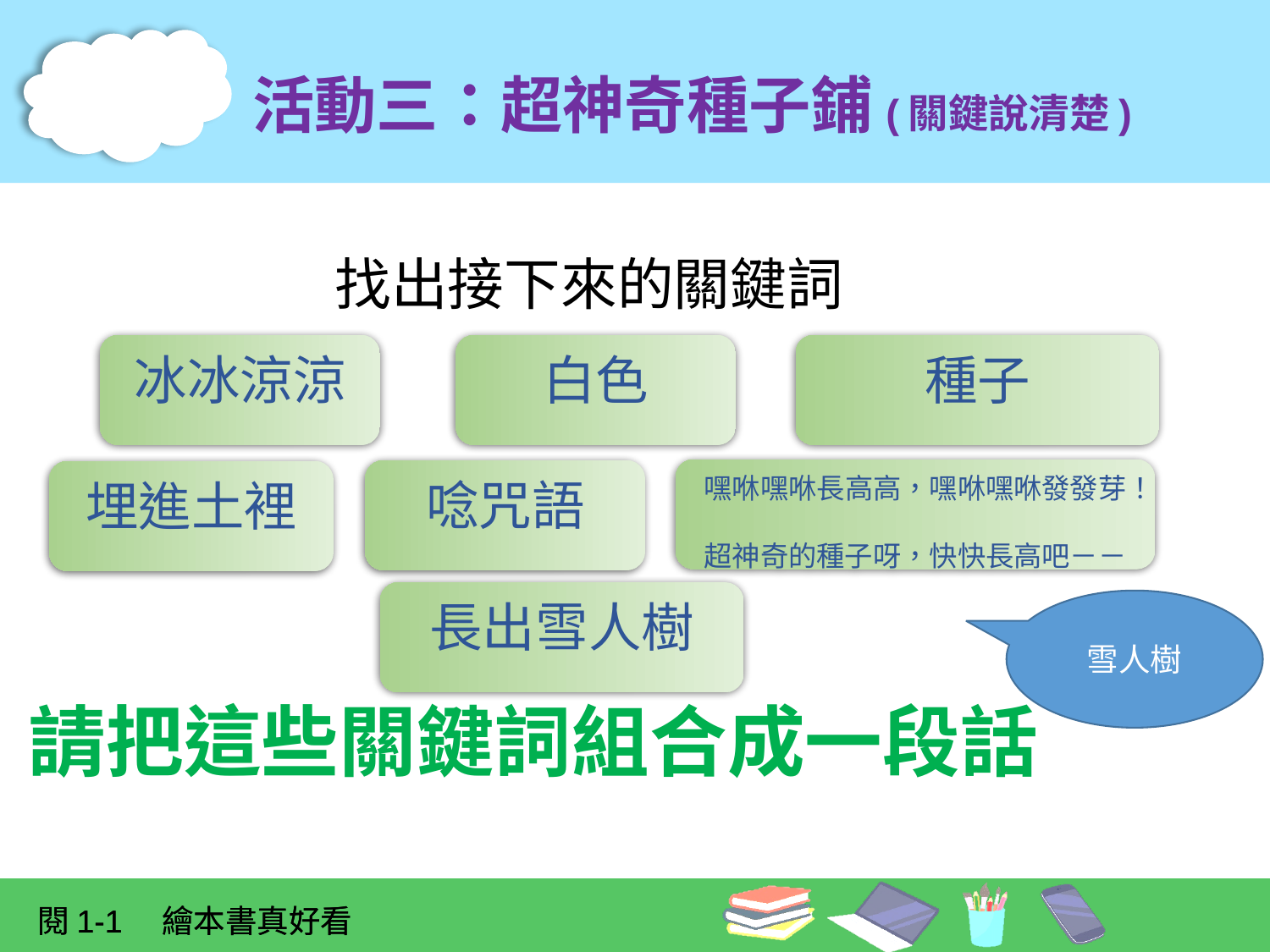

活動三：超神奇種子鋪(關鍵說清楚)
種子
找出接下來的關鍵詞
冰冰涼涼
白色
嘿咻嘿咻長高高，嘿咻嘿咻發發芽！
超神奇的種子呀，快快長高吧－－
埋進土裡
唸咒語
長出雪人樹
雪人樹
請把這些關鍵詞組合成一段話